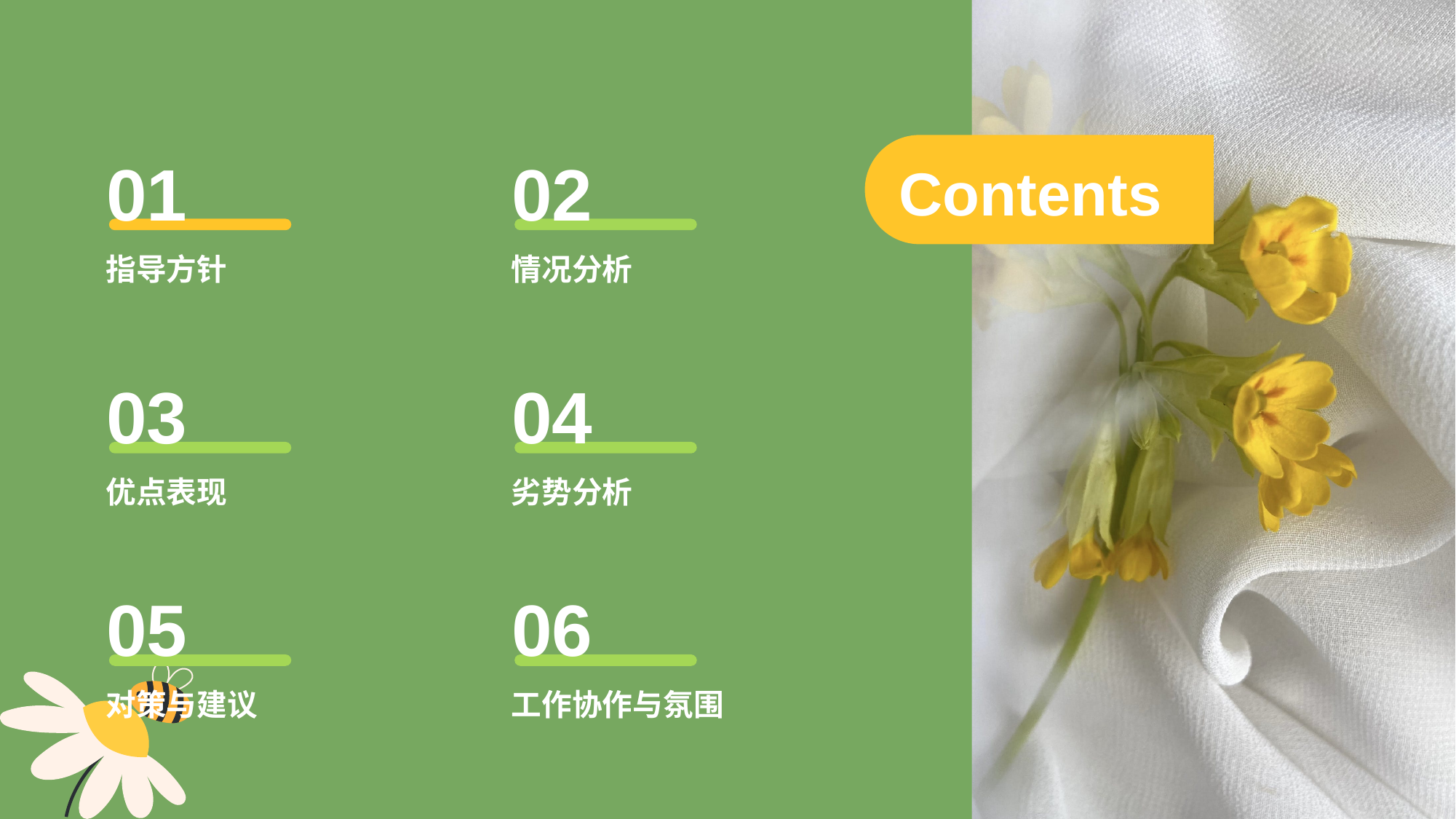

Contents
01
02

指导方针
情况分析
03
04

优点表现
劣势分析
05
06

对策与建议
工作协作与氛围